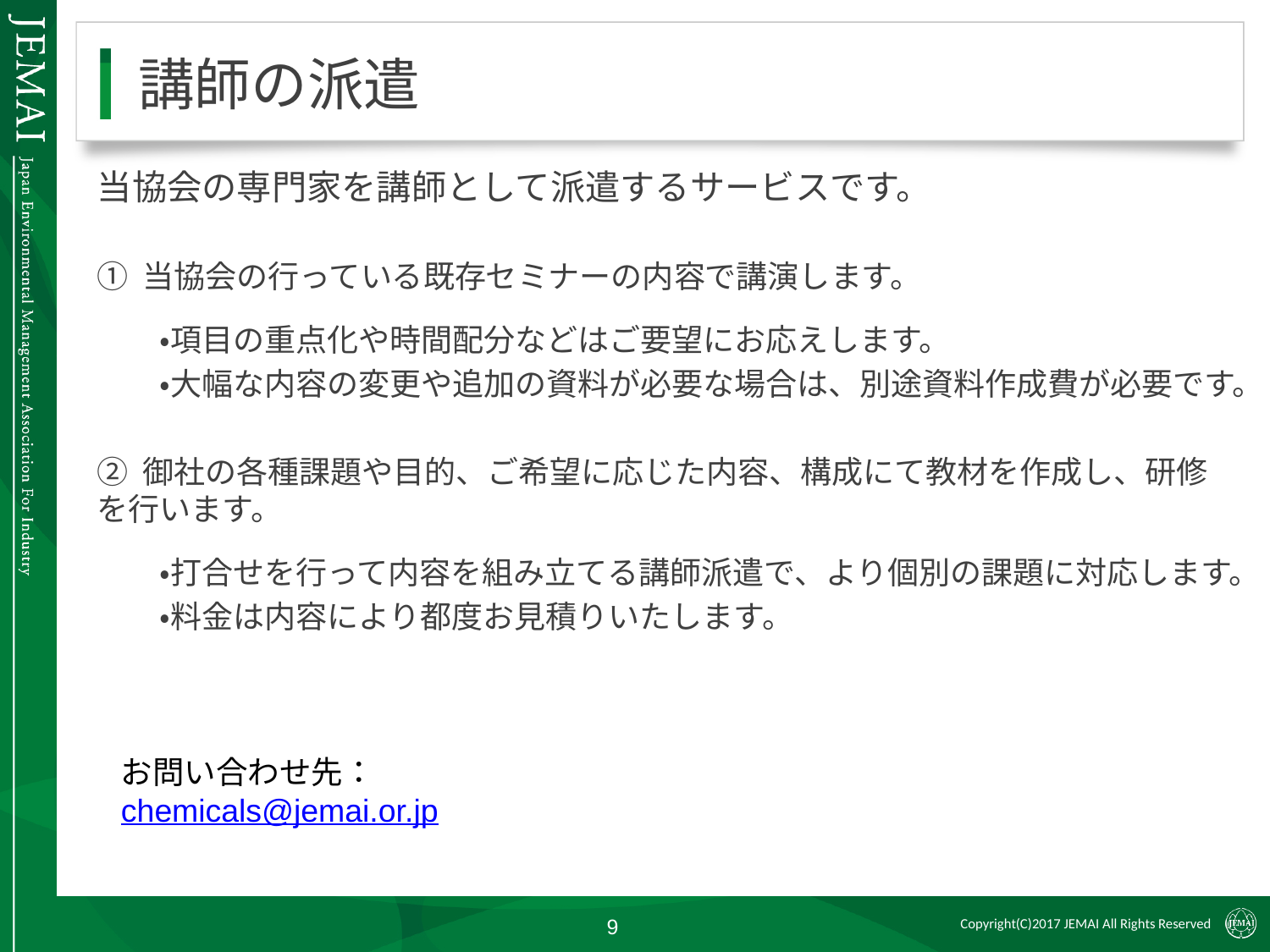

# 講師の派遣
当協会の専門家を講師として派遣するサービスです。

① 当協会の行っている既存セミナーの内容で講演します。

・項目の重点化や時間配分などはご要望にお応えします。
・大幅な内容の変更や追加の資料が必要な場合は、別途資料作成費が必要です。

② 御社の各種課題や目的、ご希望に応じた内容、構成にて教材を作成し、研修を行います。

・打合せを行って内容を組み立てる講師派遣で、より個別の課題に対応します。
・料金は内容により都度お見積りいたします。

お問い合わせ先：　chemicals@jemai.or.jp
9